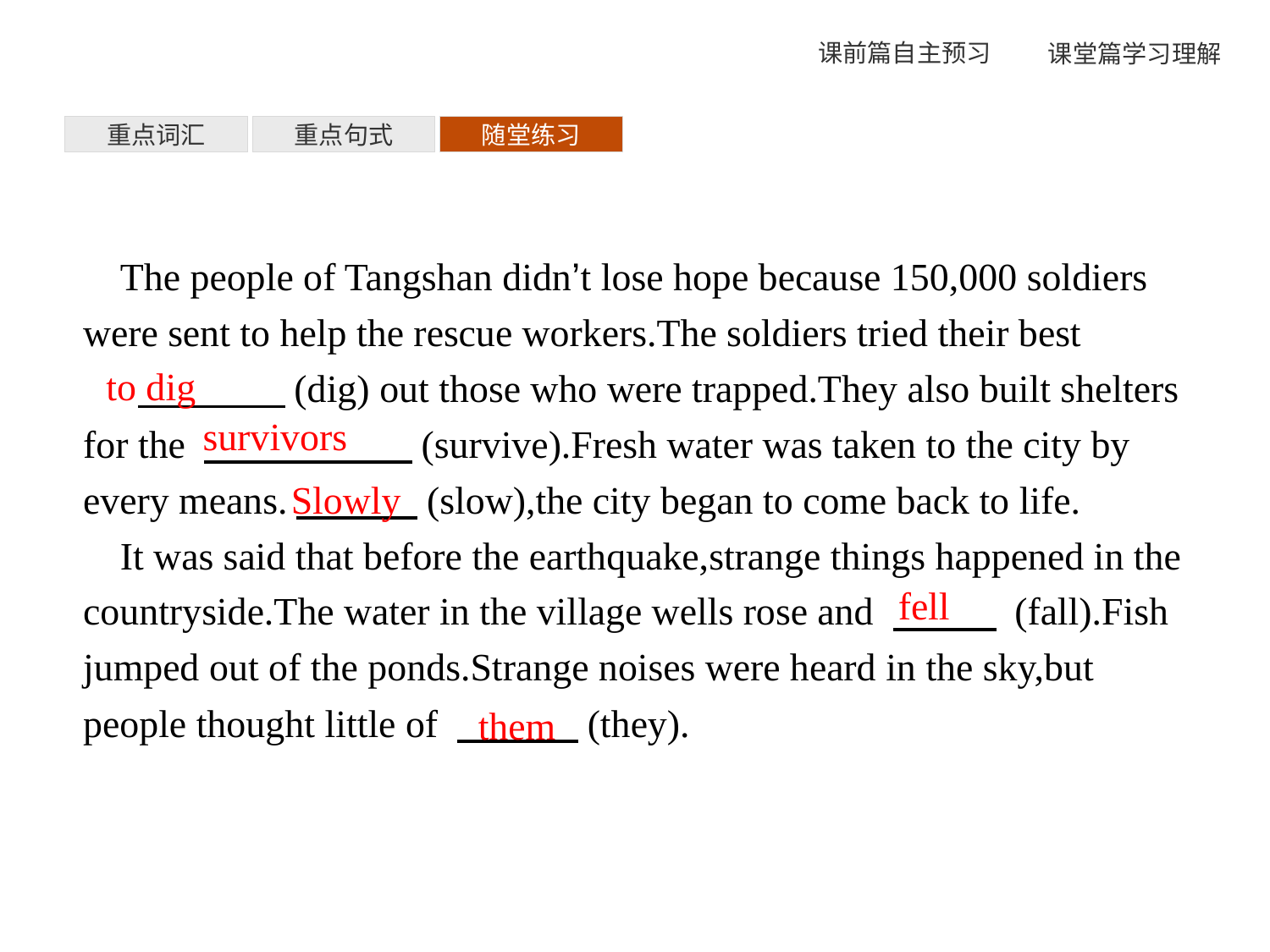

重点词汇
重点句式
随堂练习
The people of Tangshan didn’t lose hope because 150,000 soldiers were sent to help the rescue workers.The soldiers tried their best
 　 　       (dig) out those who were trapped.They also built shelters for the 　               　(survive).Fresh water was taken to the city by every means.　     　(slow),the city began to come back to life.
It was said that before the earthquake,strange things happened in the countryside.The water in the village wells rose and 　   　 (fall).Fish jumped out of the ponds.Strange noises were heard in the sky,but people thought little of 　     　(they).
to dig
survivors
Slowly
fell
them